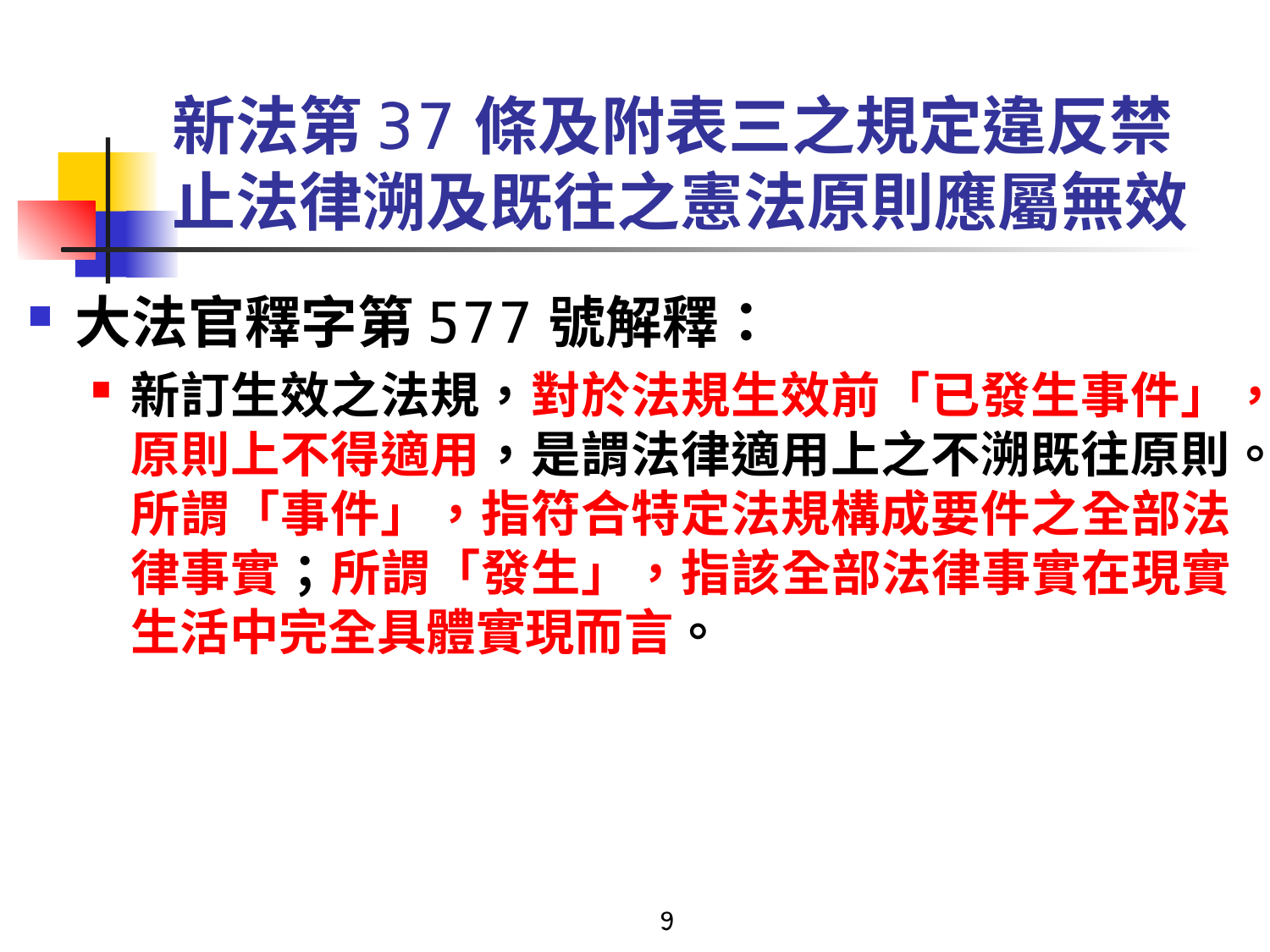

# 新法第37條及附表三之規定違反禁止法律溯及既往之憲法原則應屬無效
大法官釋字第577號解釋：
新訂生效之法規，對於法規生效前「已發生事件」，原則上不得適用，是謂法律適用上之不溯既往原則。所謂「事件」，指符合特定法規構成要件之全部法律事實；所謂「發生」，指該全部法律事實在現實生活中完全具體實現而言。

9